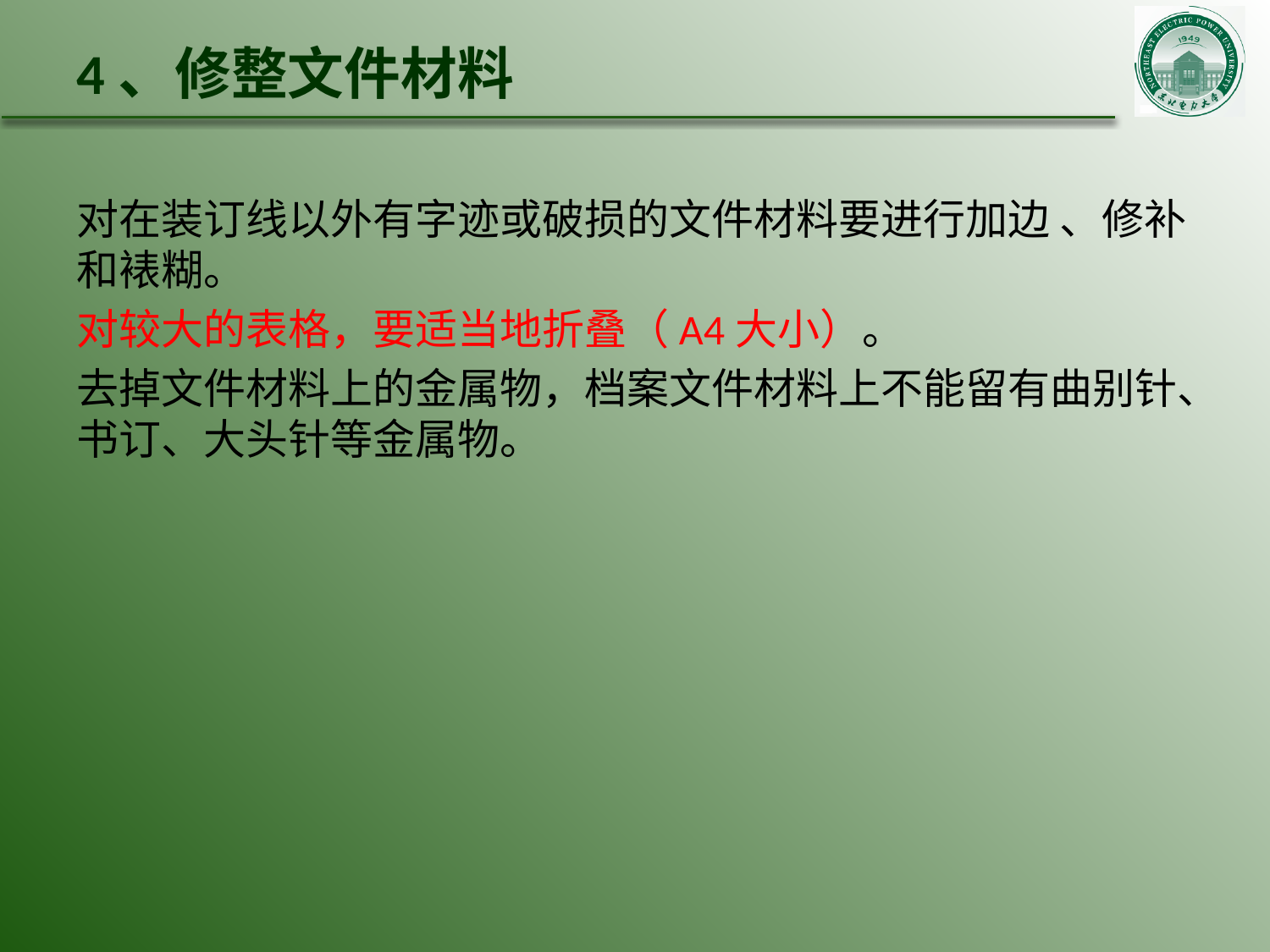

# 4、修整文件材料
对在装订线以外有字迹或破损的文件材料要进行加边 、修补和裱糊。
对较大的表格，要适当地折叠（A4大小）。
去掉文件材料上的金属物，档案文件材料上不能留有曲别针、书订、大头针等金属物。